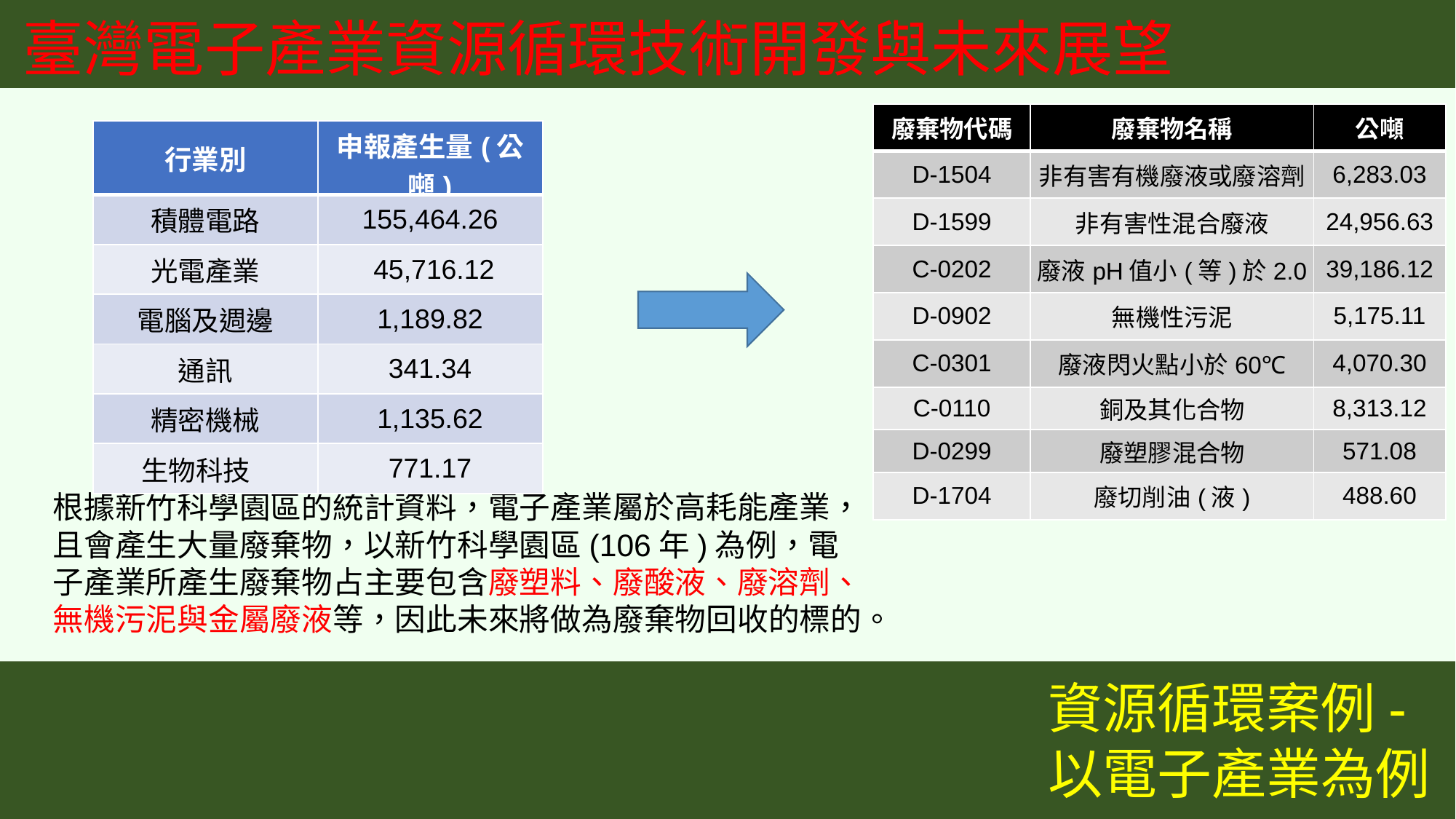

臺灣電子產業資源循環技術開發與未來展望
| 廢棄物代碼 | 廢棄物名稱 | 公噸 |
| --- | --- | --- |
| D-1504 | 非有害有機廢液或廢溶劑 | 6,283.03 |
| D-1599 | 非有害性混合廢液 | 24,956.63 |
| C-0202 | 廢液pH值小(等)於2.0 | 39,186.12 |
| D-0902 | 無機性污泥 | 5,175.11 |
| C-0301 | 廢液閃火點小於60℃ | 4,070.30 |
| C-0110 | 銅及其化合物 | 8,313.12 |
| D-0299 | 廢塑膠混合物 | 571.08 |
| D-1704 | 廢切削油(液) | 488.60 |
| 行業別 | 申報產生量(公噸) |
| --- | --- |
| 積體電路 | 155,464.26 |
| 光電產業 | 45,716.12 |
| 電腦及週邊 | 1,189.82 |
| 通訊 | 341.34 |
| 精密機械 | 1,135.62 |
| 生物科技 | 771.17 |

根據新竹科學園區的統計資料，電子產業屬於高耗能產業，且會產生大量廢棄物，以新竹科學園區(106年)為例，電子產業所產生廢棄物占主要包含廢塑料、廢酸液、廢溶劑、無機污泥與金屬廢液等，因此未來將做為廢棄物回收的標的。

資源循環案例-以電子產業為例